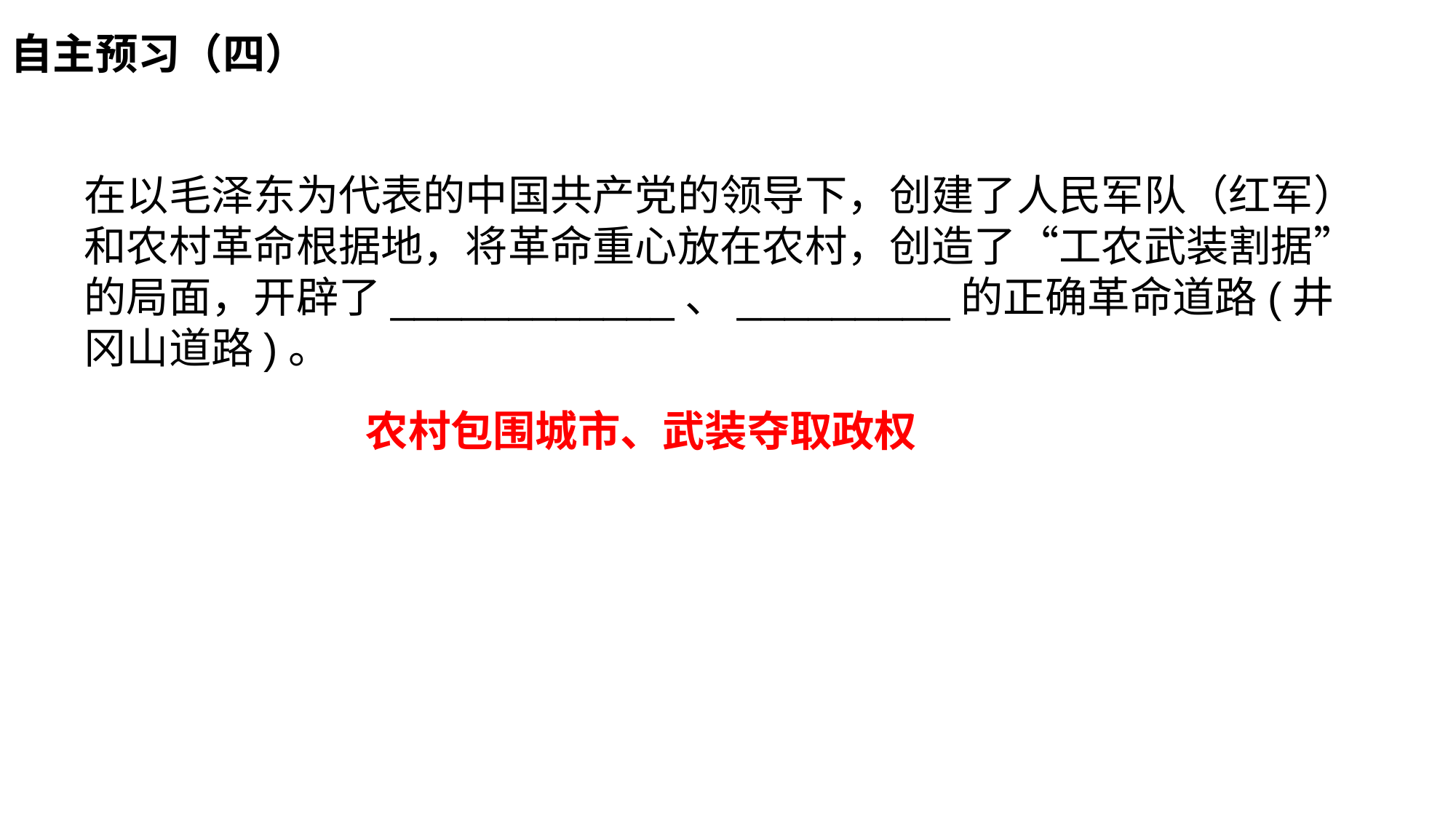

自主预习（四）
在以毛泽东为代表的中国共产党的领导下，创建了人民军队（红军）和农村革命根据地，将革命重心放在农村，创造了“工农武装割据”的局面，开辟了____________、_________的正确革命道路(井冈山道路)。
农村包围城市、武装夺取政权